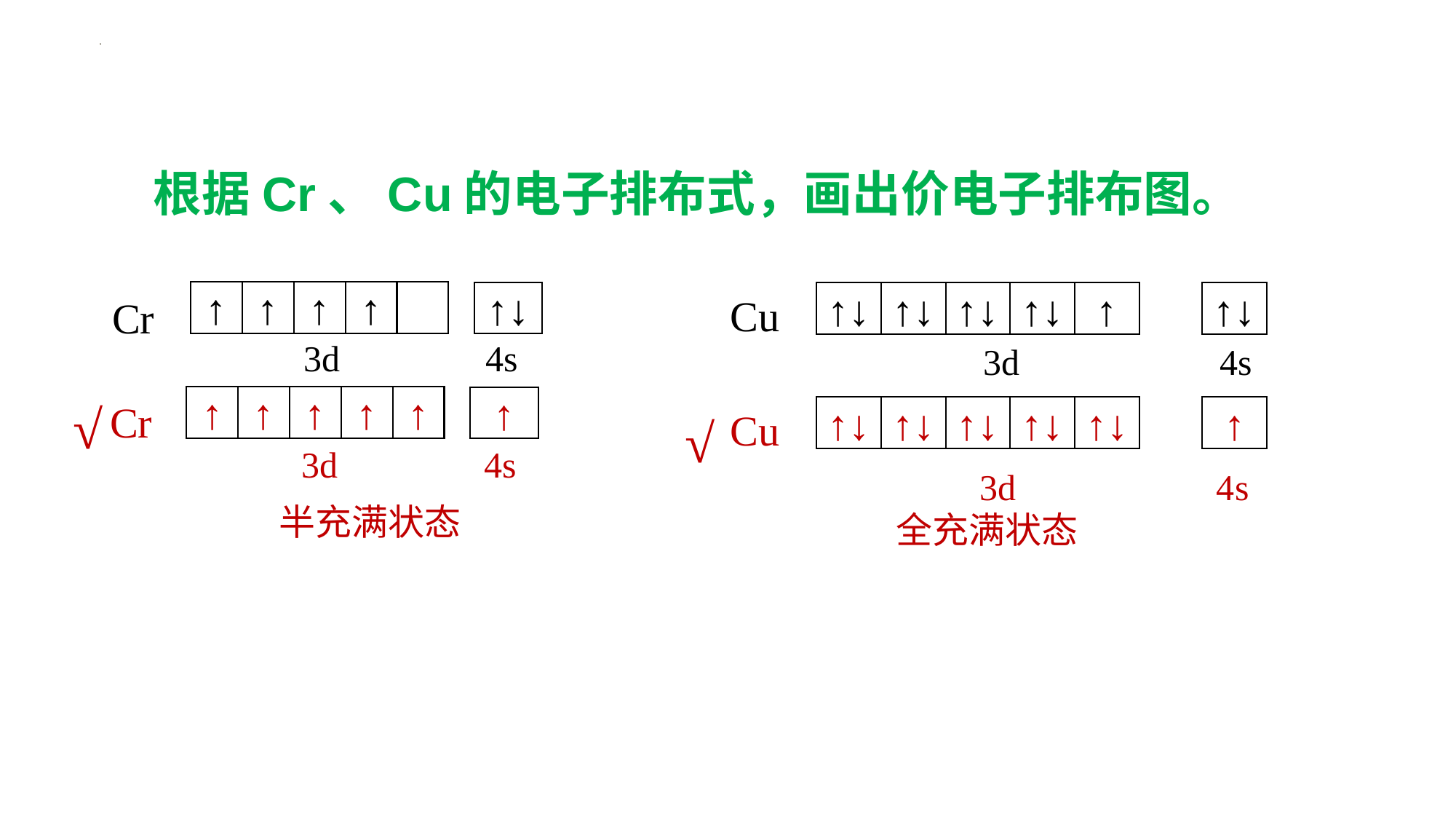

根据Cr、Cu的电子排布式，画出价电子排布图。
Cu
↑↓
↑↓
↑↓
↑↓
↑
↑↓
3d                      4s
Cr
↑
↑
↑
↑

↑↓
        3d                4s
√
Cr
↑
↑
↑
↑
↑
↑
        3d                4s
半充满状态
√
Cu
↑↓
↑↓
↑↓
↑↓
↑↓
↑
3d                      4s
全充满状态